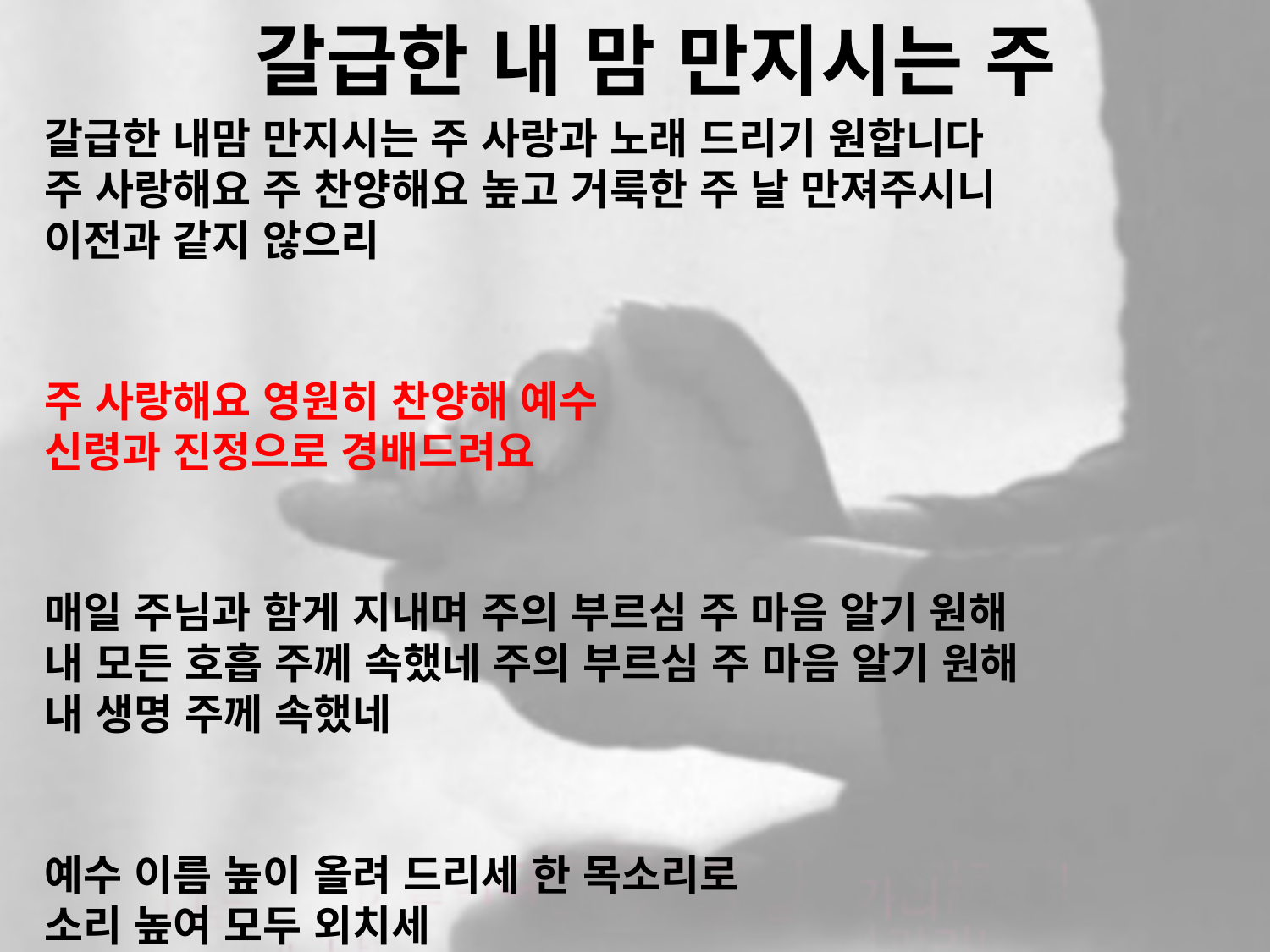

# 갈급한 내 맘 만지시는 주
갈급한 내맘 만지시는 주 사랑과 노래 드리기 원합니다
주 사랑해요 주 찬양해요 높고 거룩한 주 날 만져주시니
이전과 같지 않으리
주 사랑해요 영원히 찬양해 예수
신령과 진정으로 경배드려요
매일 주님과 함게 지내며 주의 부르심 주 마음 알기 원해
내 모든 호흡 주께 속했네 주의 부르심 주 마음 알기 원해
내 생명 주께 속했네
예수 이름 높이 올려 드리세 한 목소리로
소리 높여 모두 외치세